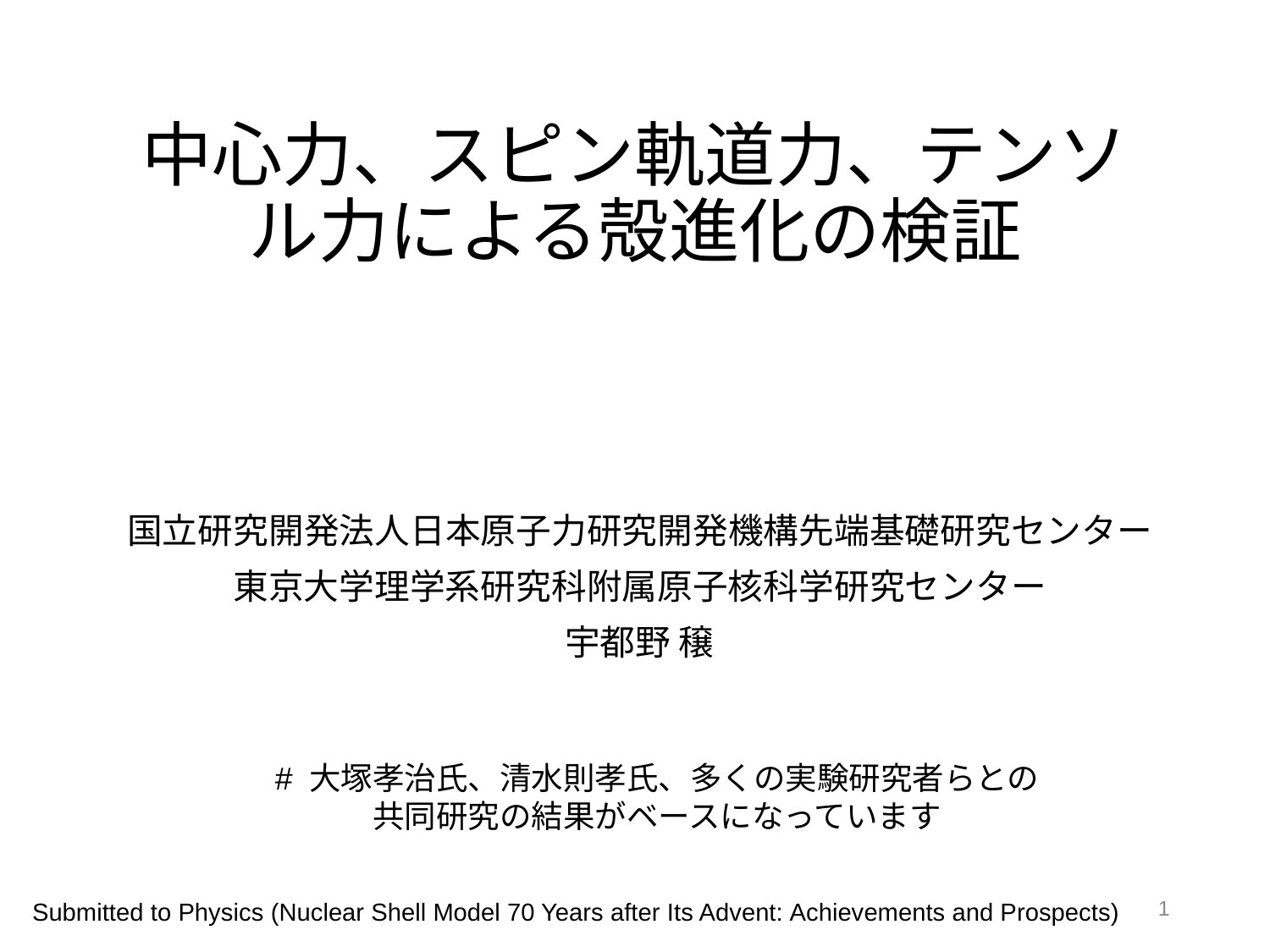

# 中心力、スピン軌道力、テンソル力による殻進化の検証
国立研究開発法人日本原子力研究開発機構先端基礎研究センター
東京大学理学系研究科附属原子核科学研究センター
宇都野 穣
# 大塚孝治氏、清水則孝氏、多くの実験研究者らとの
共同研究の結果がベースになっています
1
Submitted to Physics (Nuclear Shell Model 70 Years after Its Advent: Achievements and Prospects)